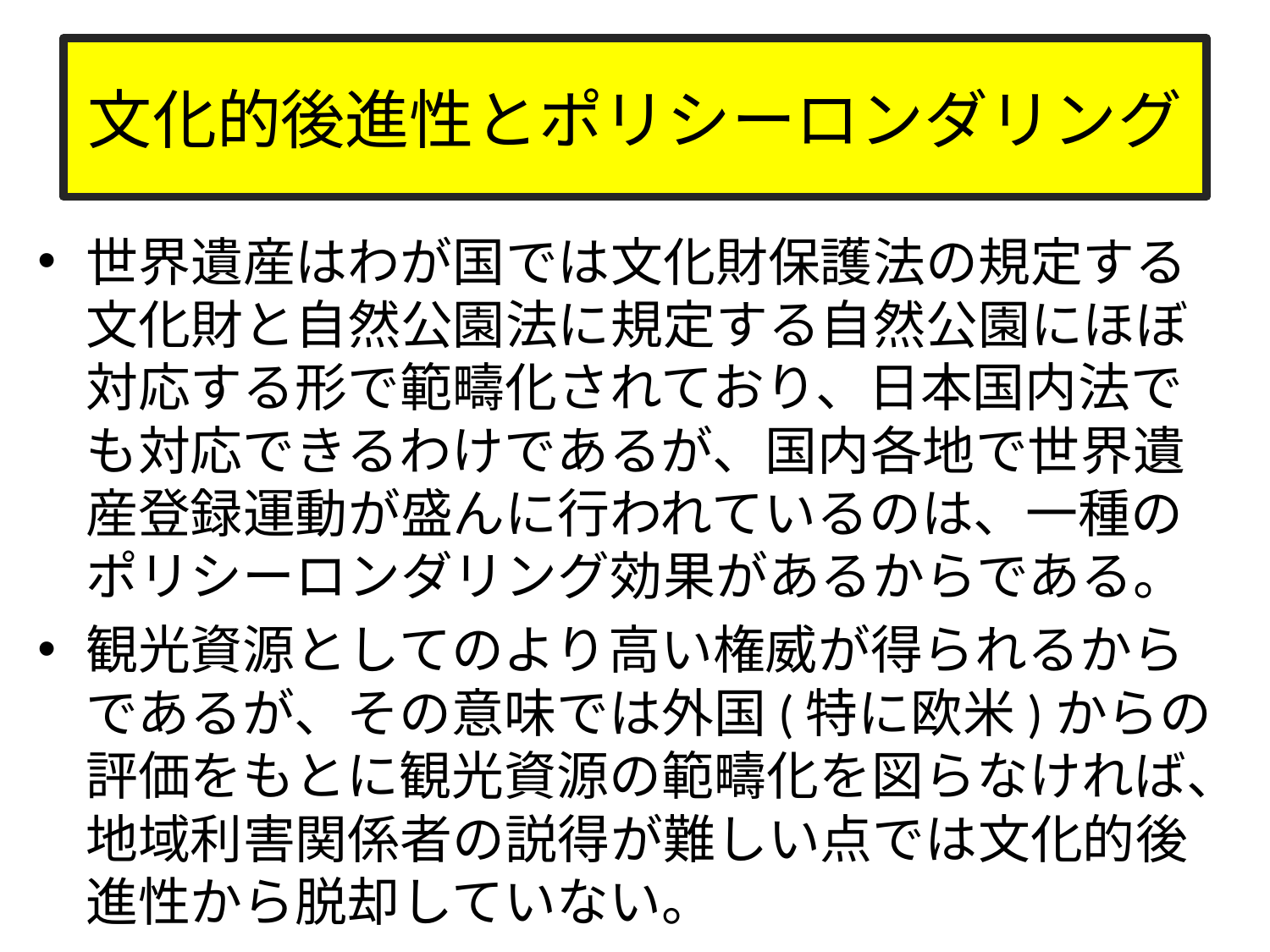

# 文化的後進性とポリシーロンダリング
世界遺産はわが国では文化財保護法の規定する文化財と自然公園法に規定する自然公園にほぼ対応する形で範疇化されており、日本国内法でも対応できるわけであるが、国内各地で世界遺産登録運動が盛んに行われているのは、一種のポリシーロンダリング効果があるからである。
観光資源としてのより高い権威が得られるからであるが、その意味では外国(特に欧米)からの評価をもとに観光資源の範疇化を図らなければ、地域利害関係者の説得が難しい点では文化的後進性から脱却していない。